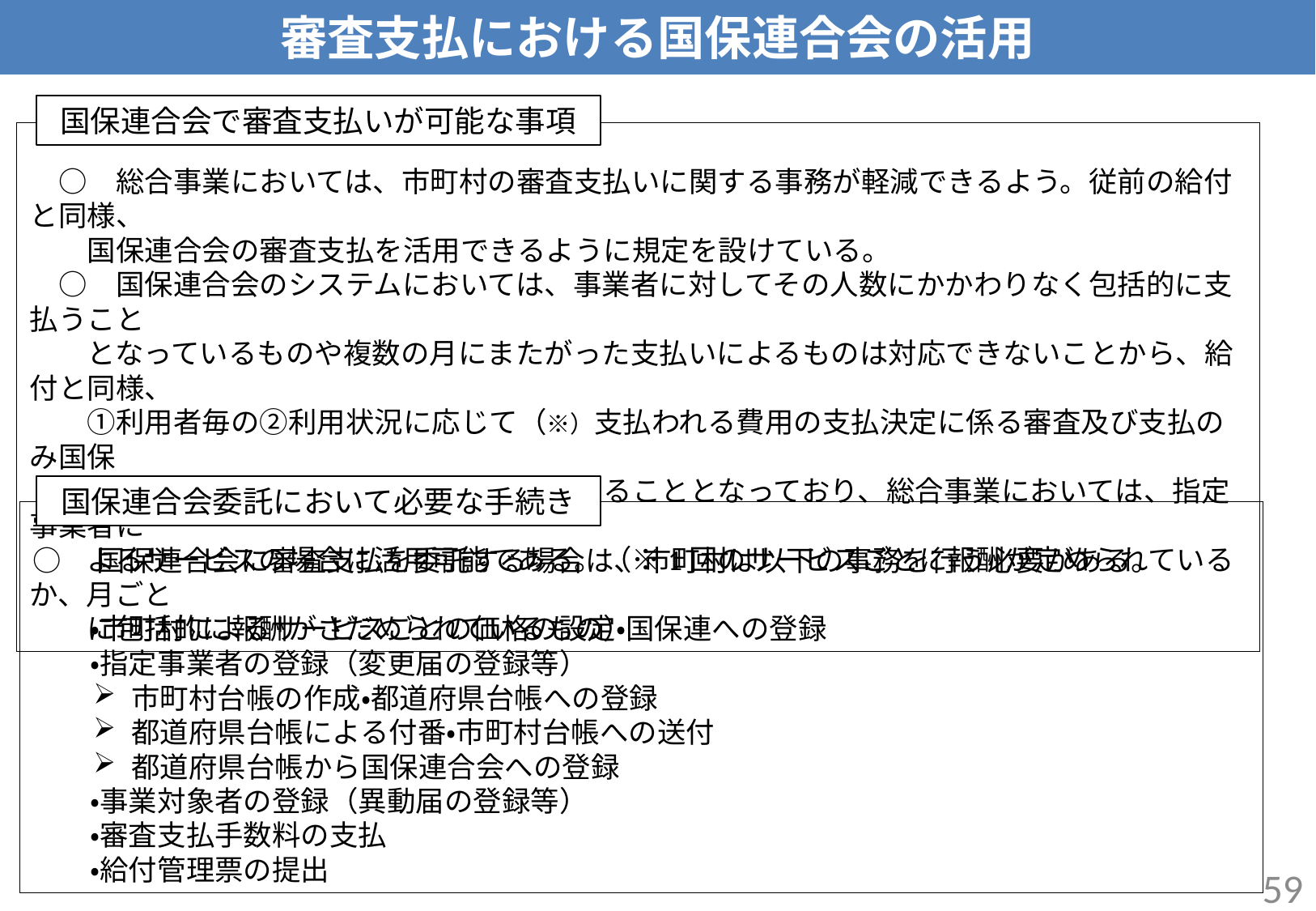

審査支払における国保連合会の活用
国保連合会で審査支払いが可能な事項

　○　総合事業においては、市町村の審査支払いに関する事務が軽減できるよう。従前の給付と同様、
　　国保連合会の審査支払を活用できるように規定を設けている。
　○　国保連合会のシステムにおいては、事業者に対してその人数にかかわりなく包括的に支払うこと
　　となっているものや複数の月にまたがった支払いによるものは対応できないことから、給付と同様、
　　①利用者毎の②利用状況に応じて（※）支払われる費用の支払決定に係る審査及び支払のみ国保
　　連合会の業務として市町村の委託をうけることとなっており、総合事業においては、指定事業者に
　　よるサービスの場合に活用可能である。（※1回のサービスごとに報酬が定められているか、月ごと
　　に包括的に報酬がさだめられているもの）
国保連合会委託において必要な手続き

○　国保連合会に審査支払を委託する場合は、市町村は以下の事務を行う必要がある。

　　・市町村によるサービスごとの価格の設定・国保連への登録
　　・指定事業者の登録（変更届の登録等）
市町村台帳の作成・都道府県台帳への登録
都道府県台帳による付番・市町村台帳への送付
都道府県台帳から国保連合会への登録
　　・事業対象者の登録（異動届の登録等）
　　・審査支払手数料の支払
　　・給付管理票の提出
59